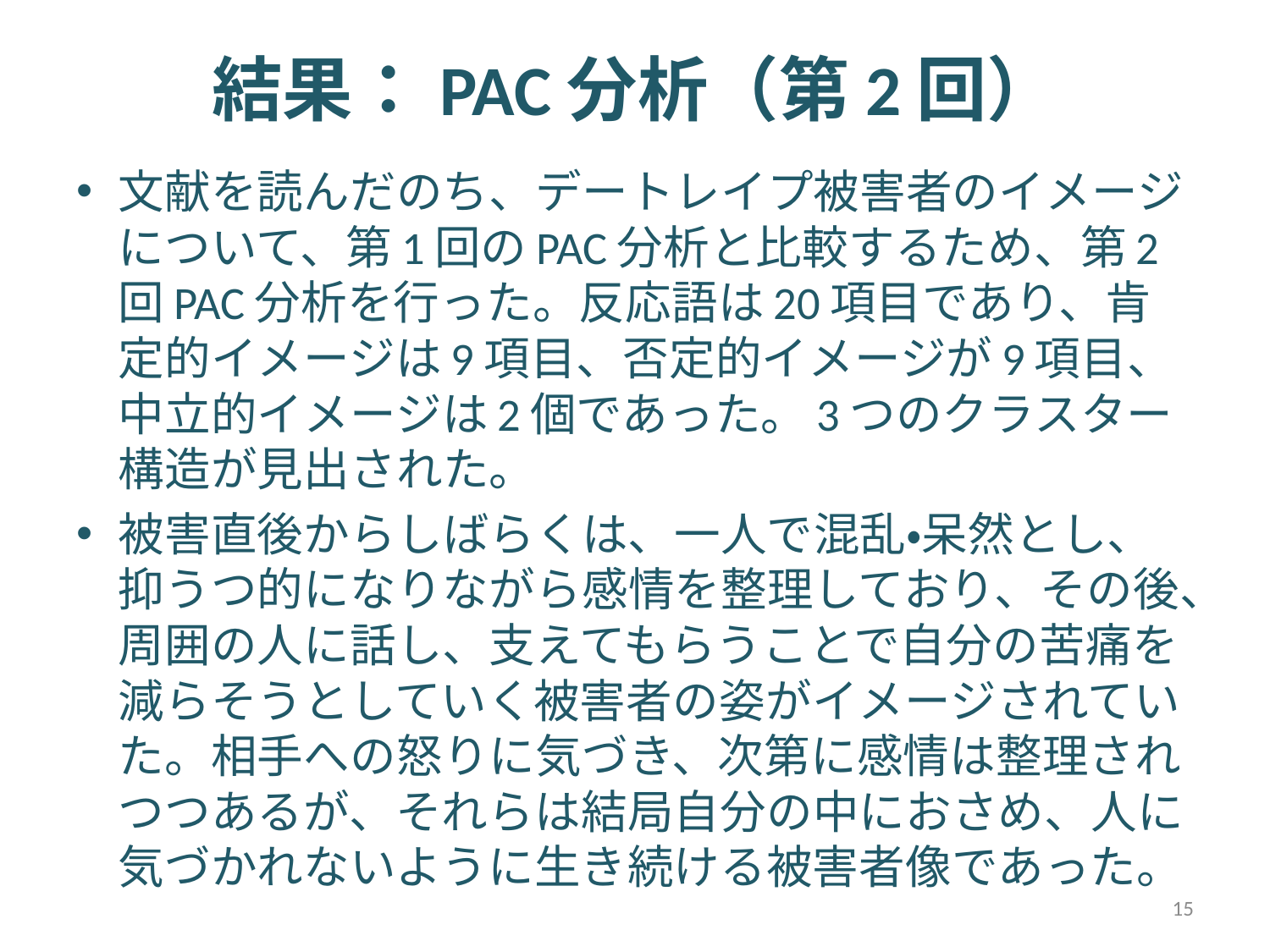

# 結果：PAC分析（第2回）
文献を読んだのち、デートレイプ被害者のイメージについて、第1回のPAC分析と比較するため、第2回PAC分析を行った。反応語は20項目であり、肯定的イメージは9項目、否定的イメージが9項目、中立的イメージは2個であった。3つのクラスター構造が見出された。
被害直後からしばらくは、一人で混乱・呆然とし、抑うつ的になりながら感情を整理しており、その後、周囲の人に話し、支えてもらうことで自分の苦痛を減らそうとしていく被害者の姿がイメージされていた。相手への怒りに気づき、次第に感情は整理されつつあるが、それらは結局自分の中におさめ、人に気づかれないように生き続ける被害者像であった。

15